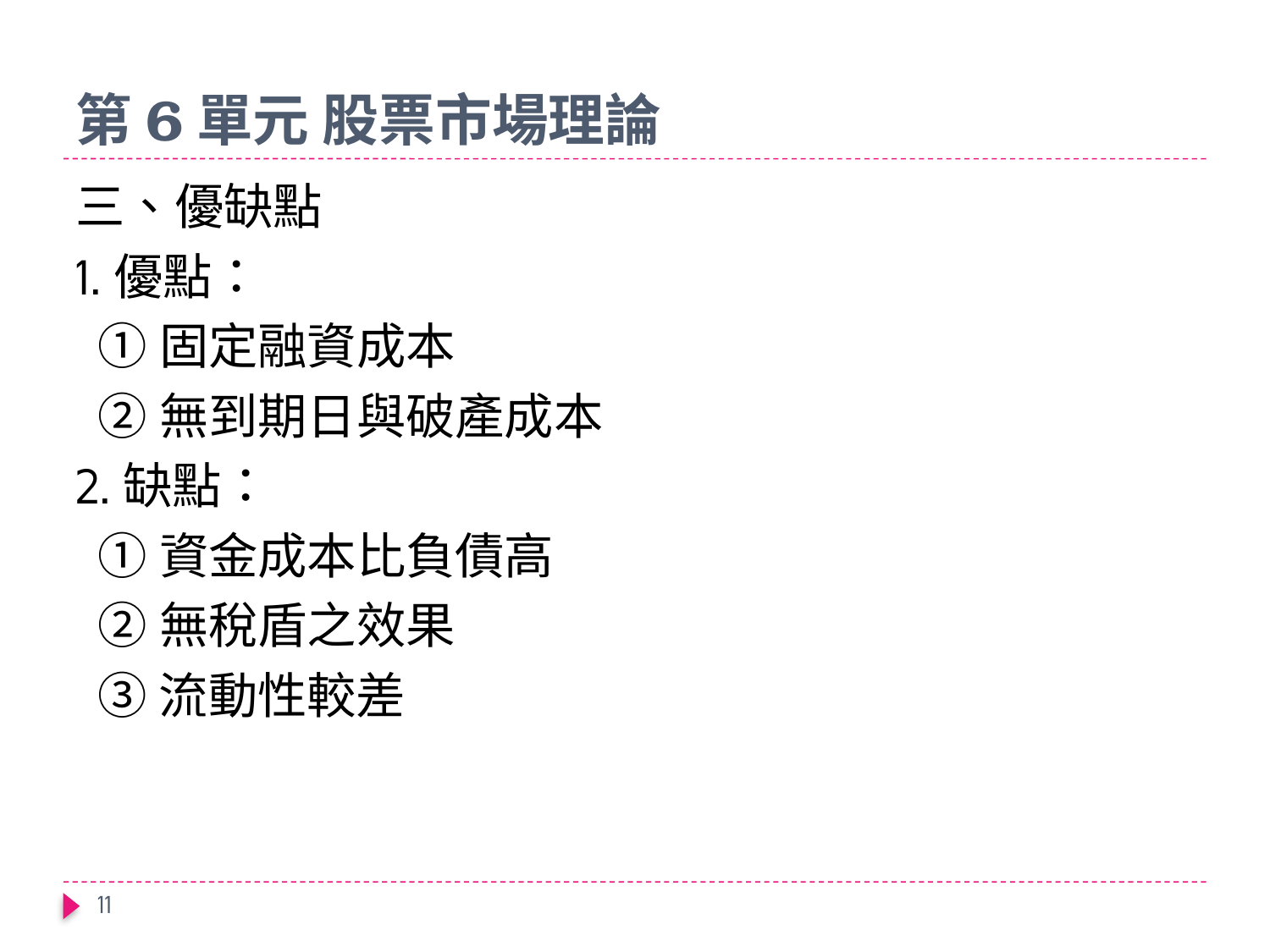

# 第6單元 股票市場理論
三、優缺點
1.優點：
  ①固定融資成本
  ②無到期日與破產成本
2.缺點：
  ①資金成本比負債高
  ②無稅盾之效果
  ③流動性較差

11